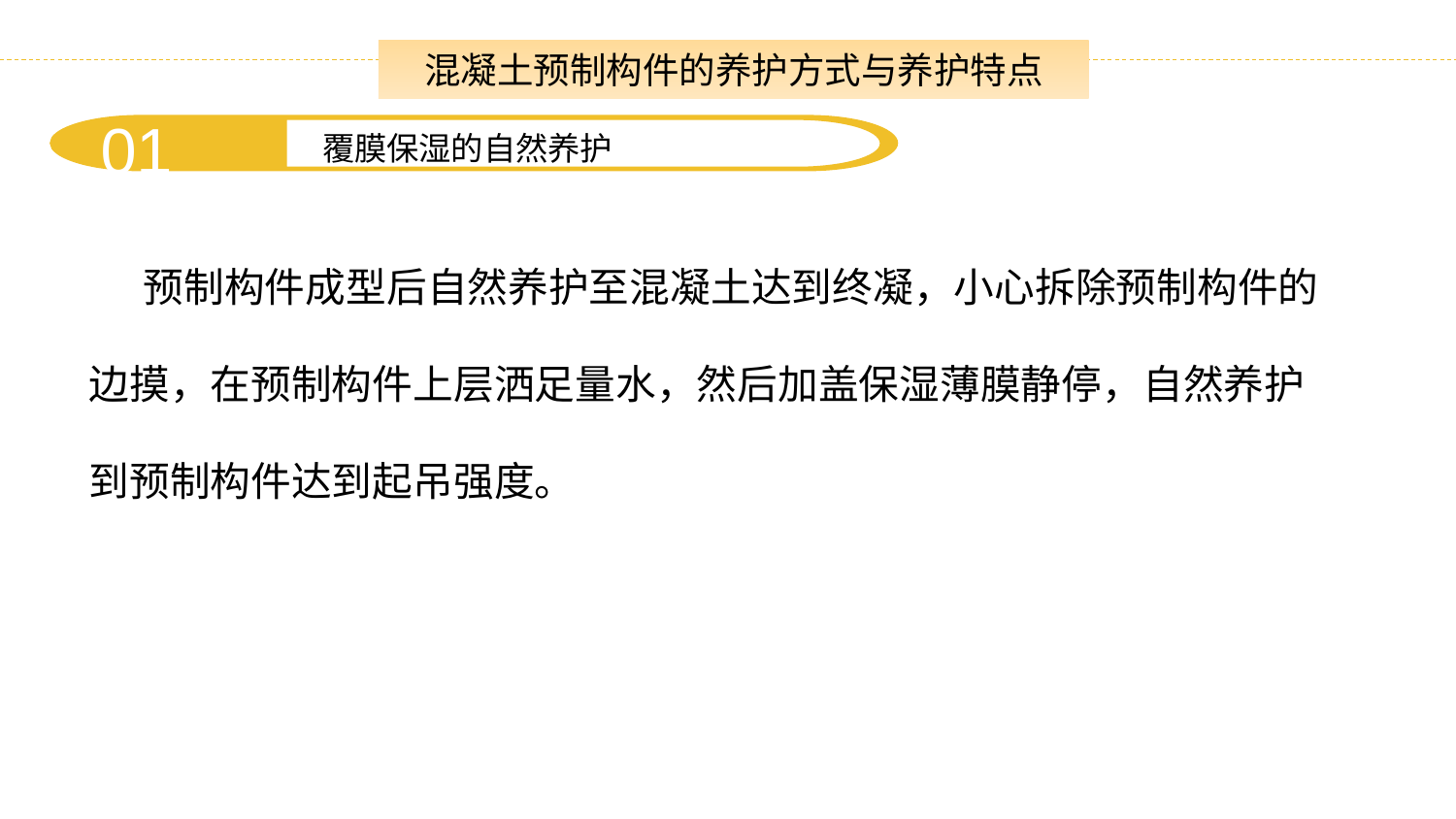

混凝土预制构件的养护方式与养护特点
01

覆膜保湿的自然养护
     预制构件成型后自然养护至混凝土达到终凝，小心拆除预制构件的

边摸，在预制构件上层洒足量水，然后加盖保湿薄膜静停，自然养护

到预制构件达到起吊强度。